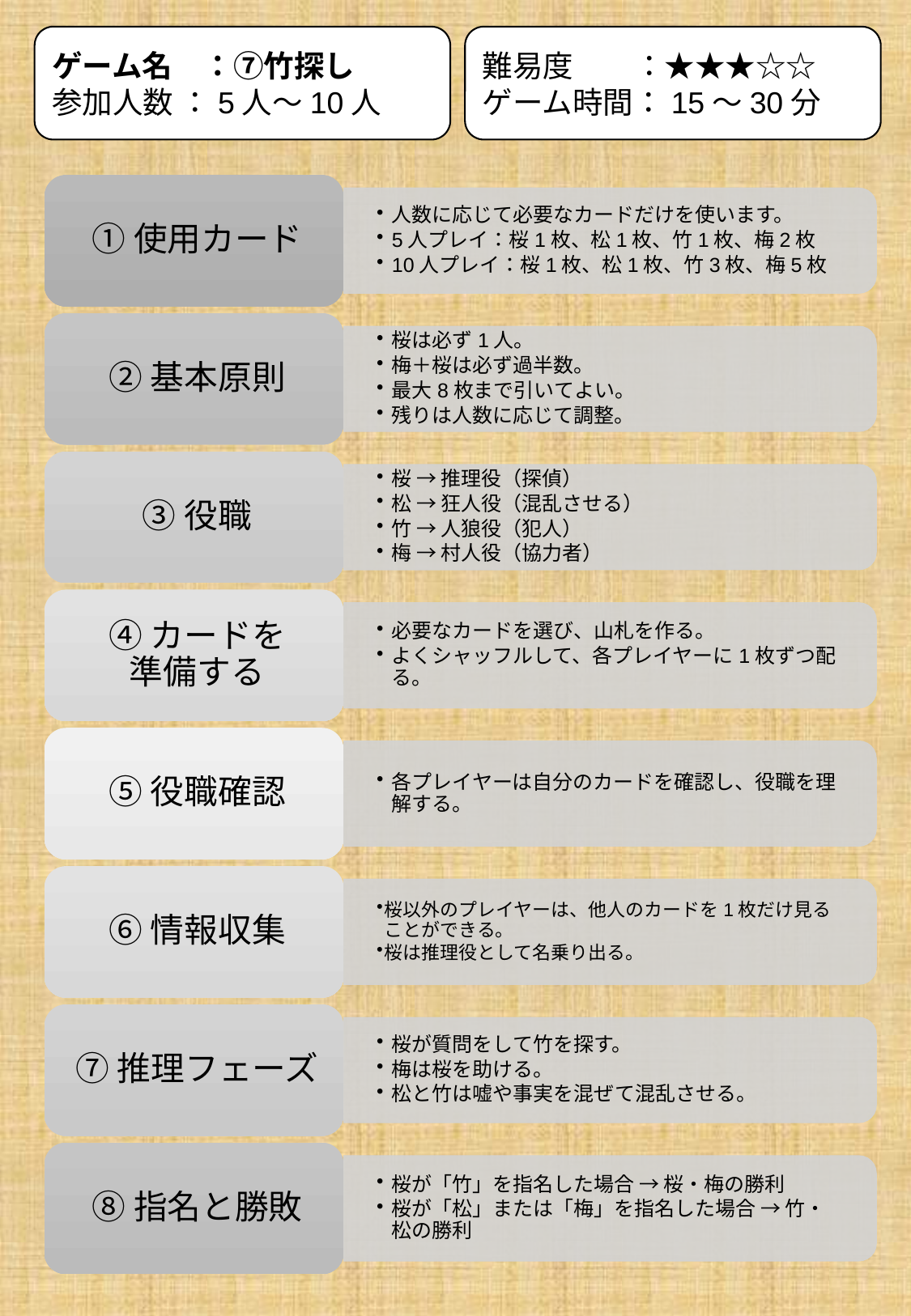

ゲーム名　：⑦竹探し
参加人数 ：5人～10人
難易度　　：★★★☆☆
ゲーム時間：15～30分
人数に応じて必要なカードだけを使います。
5人プレイ：桜1枚、松1枚、竹1枚、梅2枚
10人プレイ：桜1枚、松1枚、竹3枚、梅5枚
①使用カード
桜は必ず1人。
梅＋桜は必ず過半数。
最大8枚まで引いてよい。
残りは人数に応じて調整。
②基本原則
桜 → 推理役（探偵）
松 → 狂人役（混乱させる）
竹 → 人狼役（犯人）
梅 → 村人役（協力者）
③役職
必要なカードを選び、山札を作る。
よくシャッフルして、各プレイヤーに1枚ずつ配る。
④カードを
準備する
各プレイヤーは自分のカードを確認し、役職を理解する。
⑤役職確認
桜以外のプレイヤーは、他人のカードを1枚だけ見ることができる。
桜は推理役として名乗り出る。
⑥情報収集
桜が質問をして竹を探す。
梅は桜を助ける。
松と竹は嘘や事実を混ぜて混乱させる。
⑦推理フェーズ
桜が「竹」を指名した場合 → 桜・梅の勝利
桜が「松」または「梅」を指名した場合 → 竹・松の勝利
⑧指名と勝敗